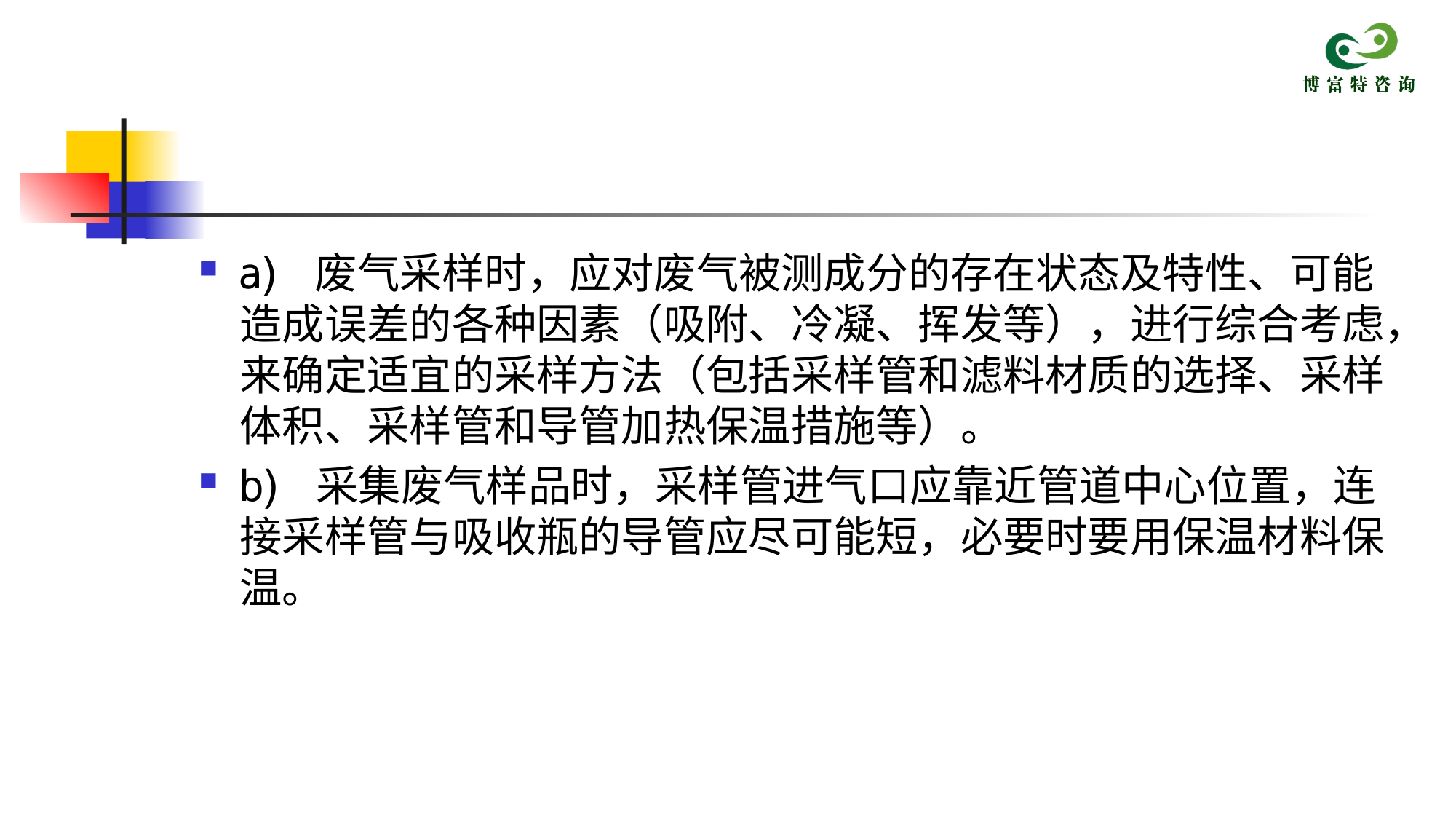

a)  废气采样时，应对废气被测成分的存在状态及特性、可能造成误差的各种因素（吸附、冷凝、挥发等），进行综合考虑，来确定适宜的采样方法（包括采样管和滤料材质的选择、采样体积、采样管和导管加热保温措施等）。
b)  采集废气样品时，采样管进气口应靠近管道中心位置，连接采样管与吸收瓶的导管应尽可能短，必要时要用保温材料保温。